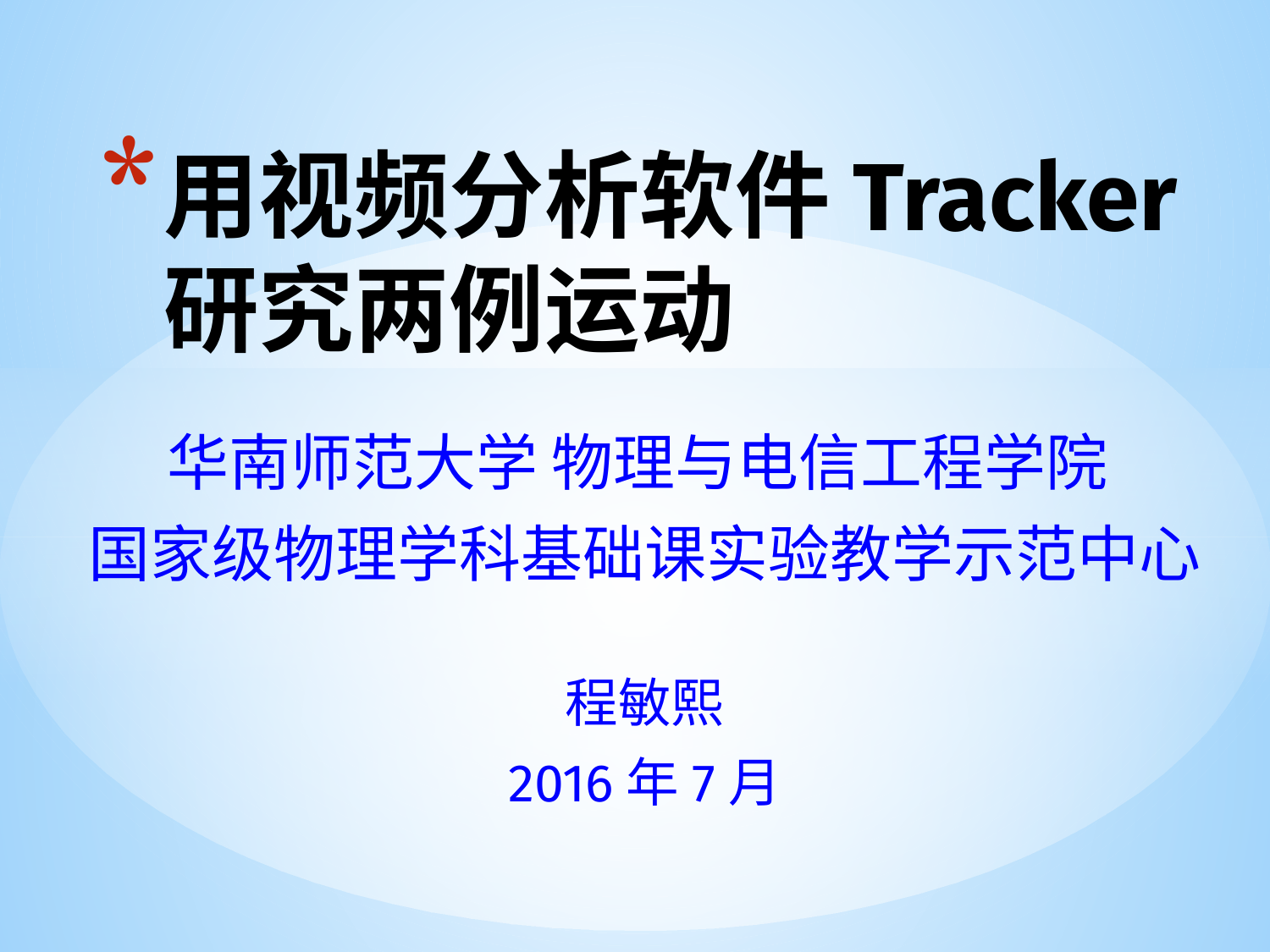

# 用视频分析软件Tracker研究两例运动
华南师范大学 物理与电信工程学院
国家级物理学科基础课实验教学示范中心

程敏熙
2016年7月